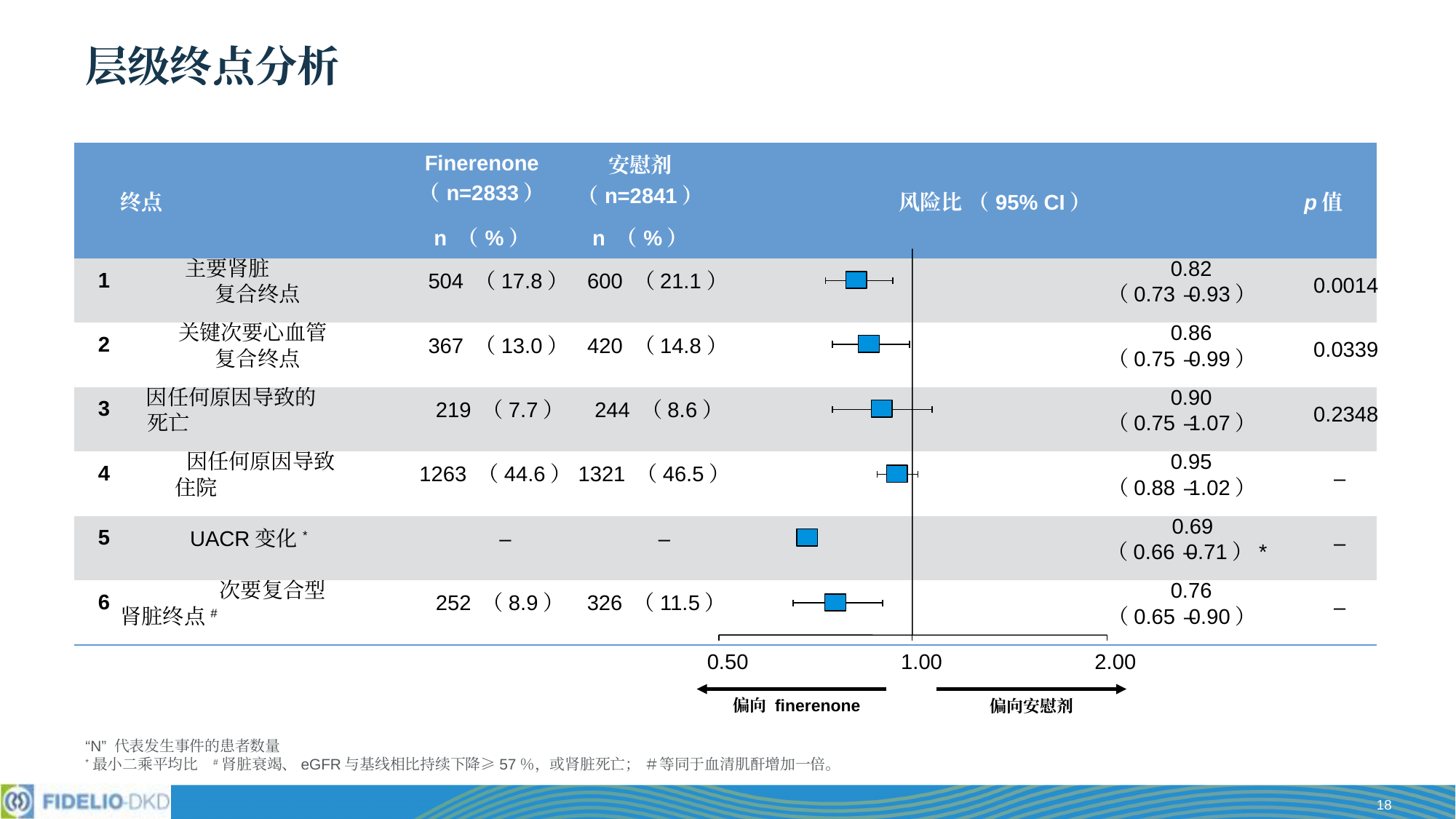

# 层级终点分析
|  | 终点 | Finerenone （n=2833） | 安慰剂 （n=2841） | 风险比 （95% CI） |  | p值 |
| --- | --- | --- | --- | --- | --- | --- |
|  |  | n （%） | n （%） |  |  |  |
|  |  |  |  |  |  |  |
|  |  |  |  |  |  |  |
|  |  |  |  |  |  |  |
|  |  |  |  |  |  |  |
|  |  |  |  |  |  |  |
|  |  |  |  |  |  |  |

0.50
1.00
2.00
偏向 finerenone
偏向安慰剂
主要肾脏
0.82
1
504 （17.8）
600 （21.1）
0.0014
复合终点
（0.73
–
0.93）

关键次要心血管
0.86
2
367 （13.0）
420 （14.8）
0.0339
复合终点
（0.75
–
0.99）

因任何原因导致的
0.90
3
219 （7.7）
244 （8.6）
0.2348
死亡
（0.75
–
1.07）

因任何原因导致
0.95
4
1263 （44.6）
1321 （46.5）
–
住院
（0.88
–
1.02）

0.69
5
UACR变化*
–
–
–
（0.66
–
0.71）*

次要复合型
0.76
6
252 （8.9）
326 （11.5）
–
肾脏终点#
（0.65
–
0.90）

“N” 代表发生事件的患者数量
*最小二乘平均比   #肾脏衰竭、eGFR与基线相比持续下降≥57％，或肾脏死亡； ＃等同于血清肌酐增加一倍。
18